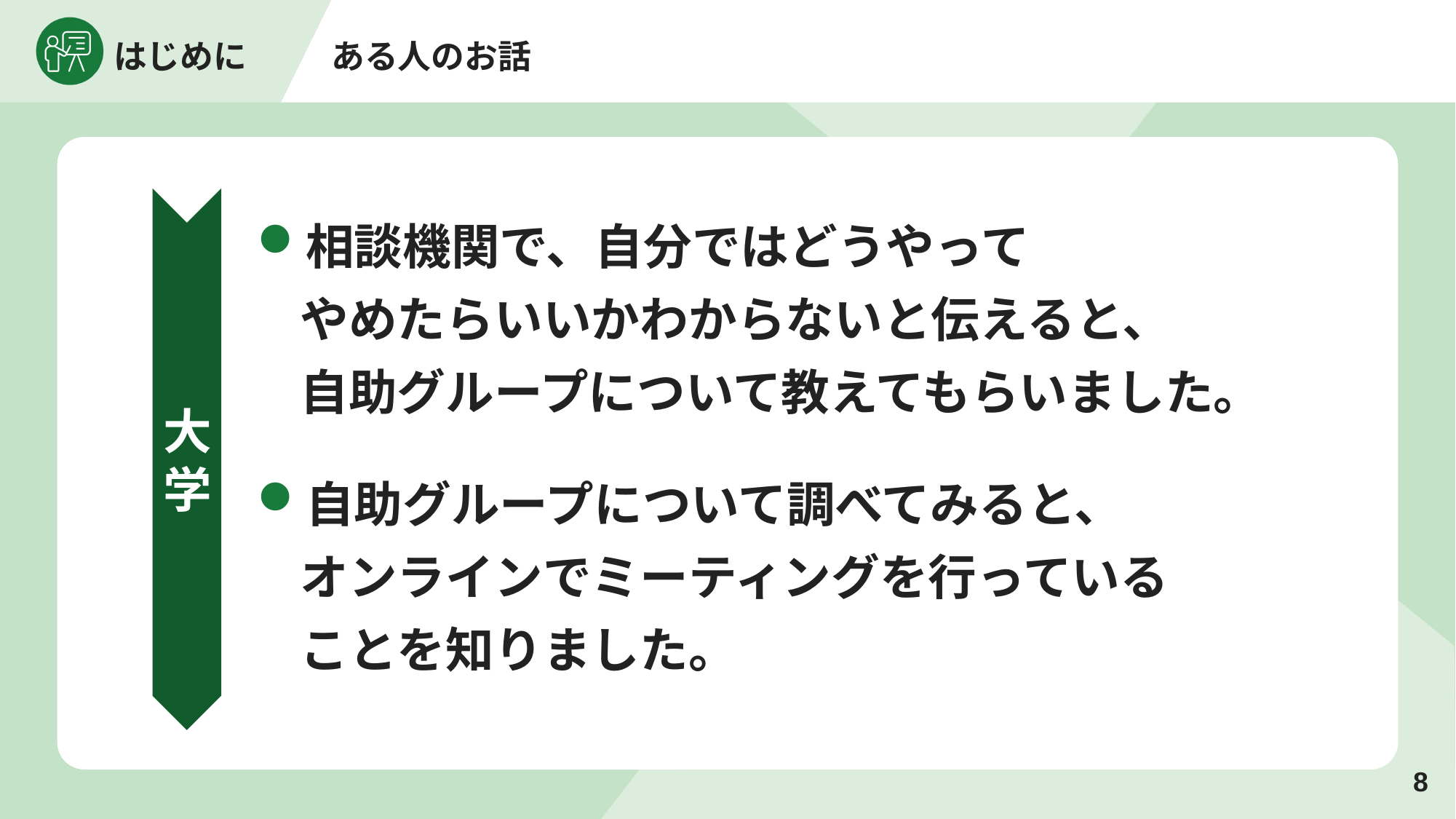

相談機関で、自分ではどうやって
やめたらいいかわからないと伝えると、
自助グループについて教えてもらいました。
大学
自助グループについて調べてみると、
オンラインでミーティングを行っている
ことを知りました。
8